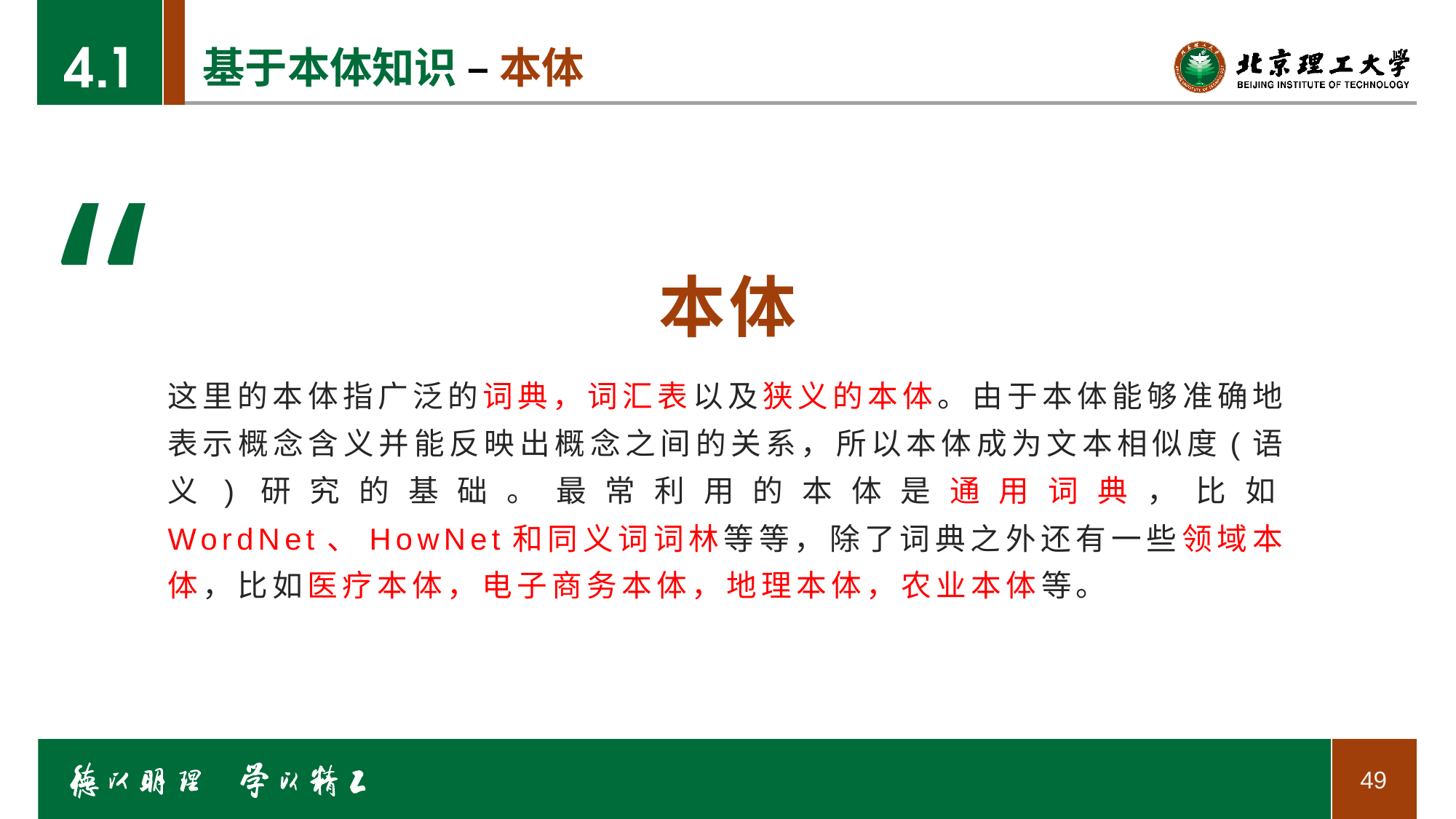

4.1
# 基于本体知识 – 本体
“

本体
这里的本体指广泛的词典，词汇表以及狭义的本体。由于本体能够准确地表示概念含义并能反映出概念之间的关系，所以本体成为文本相似度(语义)研究的基础。最常利用的本体是通用词典，比如WordNet、HowNet和同义词词林等等，除了词典之外还有一些领域本体，比如医疗本体，电子商务本体，地理本体，农业本体等。